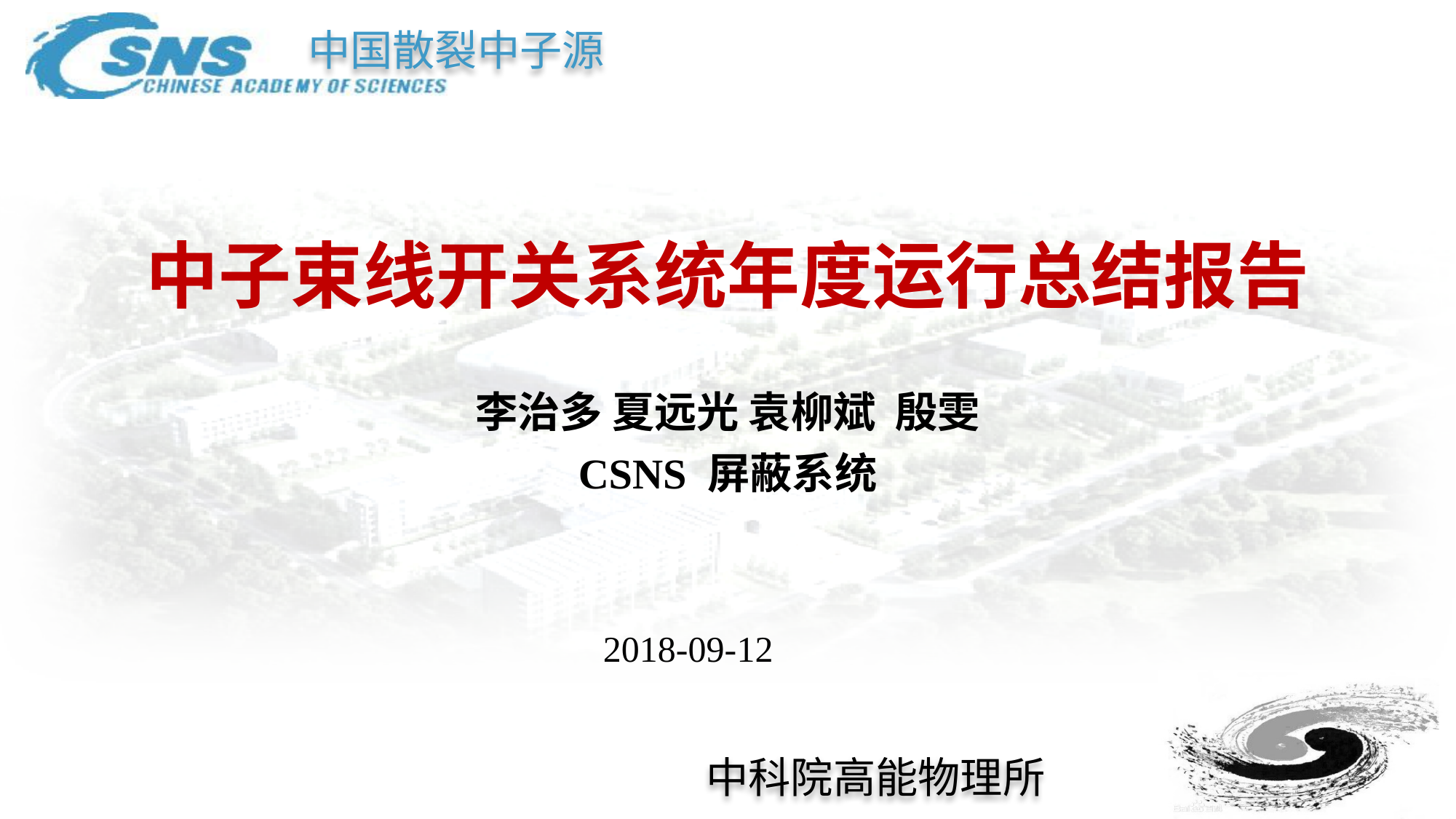

# 中子束线开关系统年度运行总结报告
李治多 夏远光 袁柳斌  殷雯
CSNS 屏蔽系统
2018-09-12